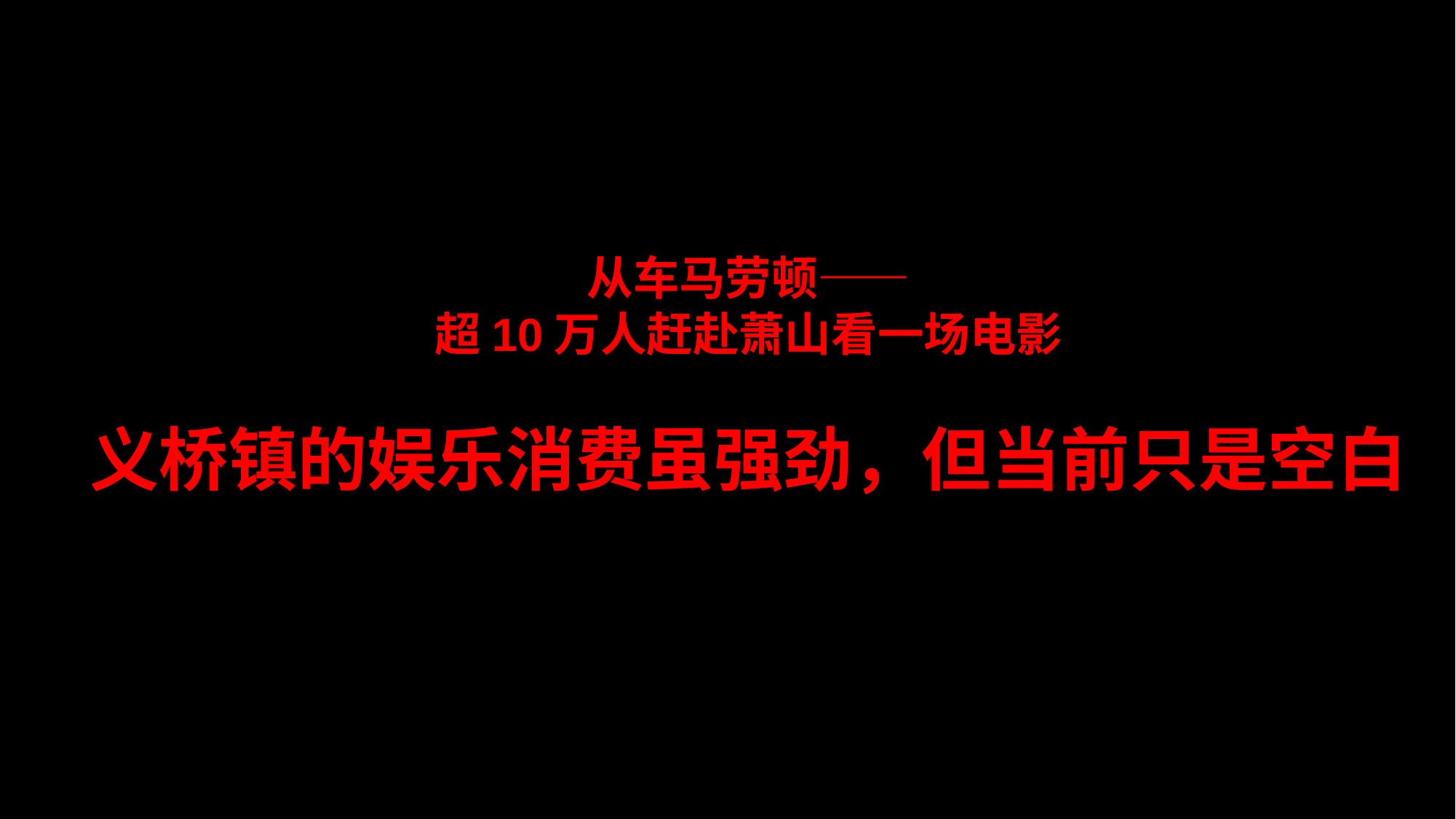

从车马劳顿——
超10万人赶赴萧山看一场电影

义桥镇的娱乐消费虽强劲，但当前只是空白